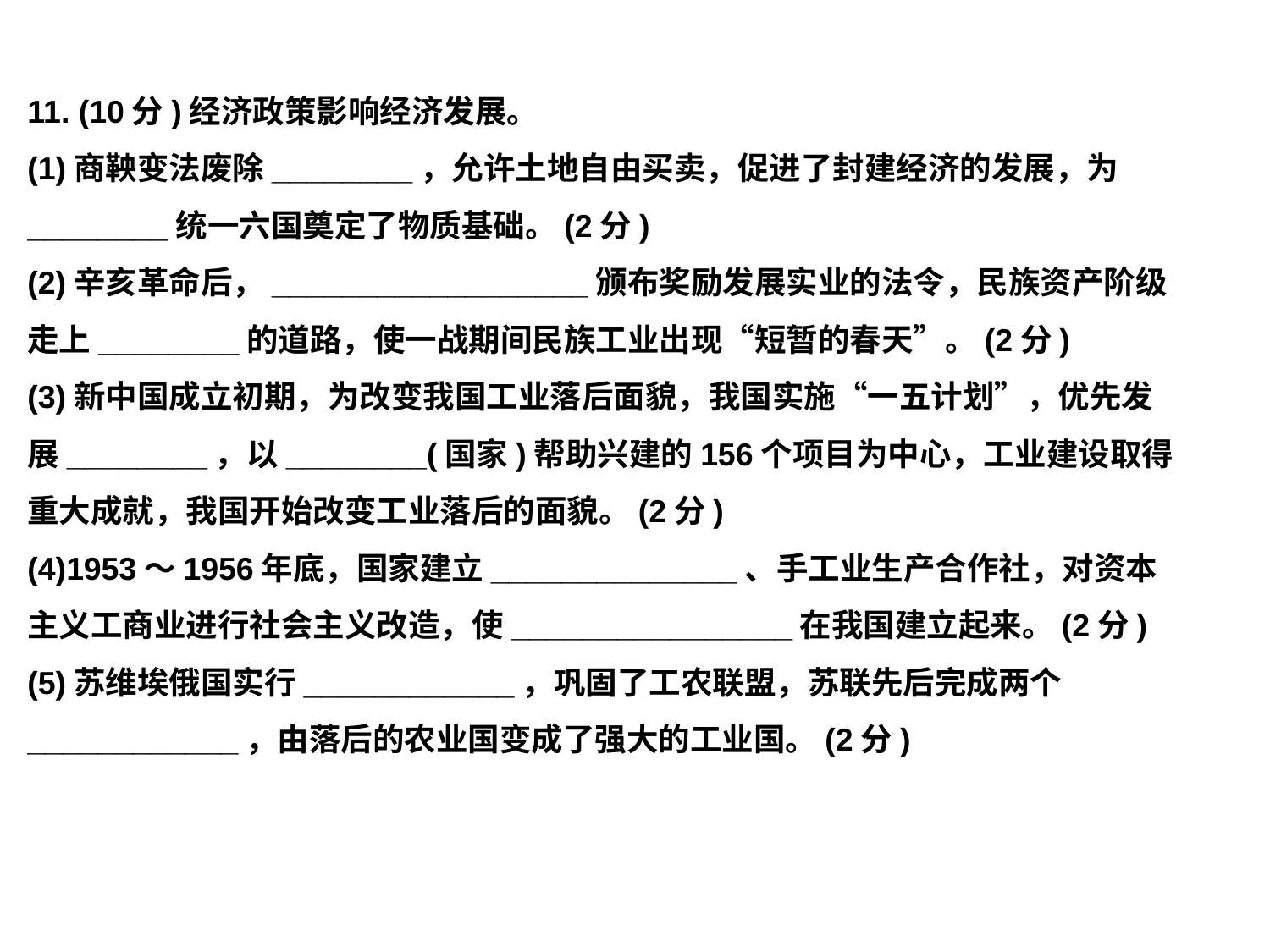

11. (10分)经济政策影响经济发展。
(1)商鞅变法废除________，允许土地自由买卖，促进了封建经济的发展，为________统一六国奠定了物质基础。(2分)
(2)辛亥革命后，__________________颁布奖励发展实业的法令，民族资产阶级走上________的道路，使一战期间民族工业出现“短暂的春天”。(2分)
(3)新中国成立初期，为改变我国工业落后面貌，我国实施“一五计划”，优先发展________，以________(国家)帮助兴建的156个项目为中心，工业建设取得重大成就，我国开始改变工业落后的面貌。(2分)
(4)1953～1956年底，国家建立______________、手工业生产合作社，对资本主义工商业进行社会主义改造，使________________在我国建立起来。(2分)
(5)苏维埃俄国实行____________，巩固了工农联盟，苏联先后完成两个____________，由落后的农业国变成了强大的工业国。(2分)